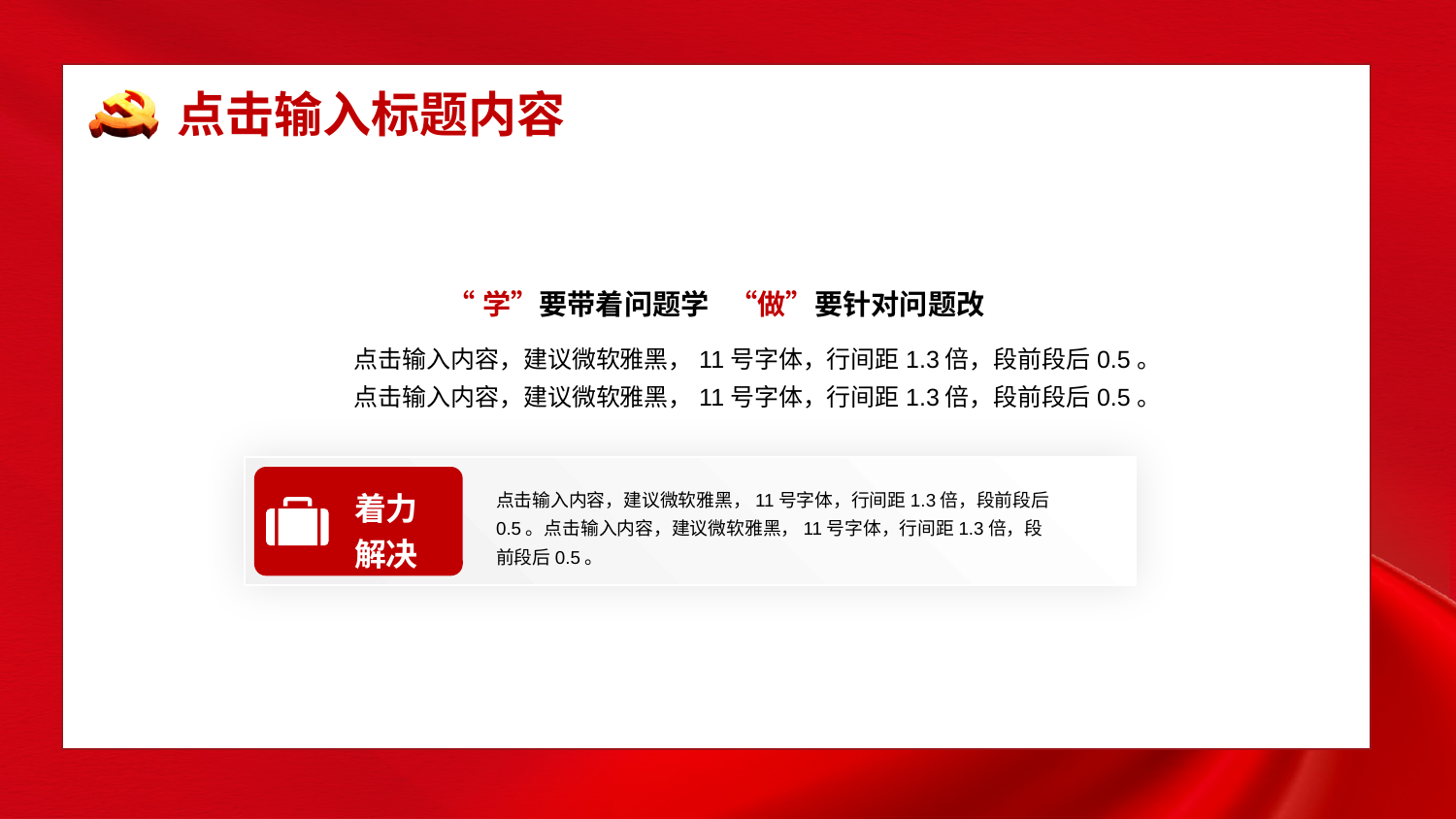

“学”要带着问题学   “做”要针对问题改
点击输入内容，建议微软雅黑，11号字体，行间距1.3倍，段前段后0.5。点击输入内容，建议微软雅黑，11号字体，行间距1.3倍，段前段后0.5。

着力
解决

点击输入内容，建议微软雅黑，11号字体，行间距1.3倍，段前段后0.5。点击输入内容，建议微软雅黑，11号字体，行间距1.3倍，段前段后0.5。